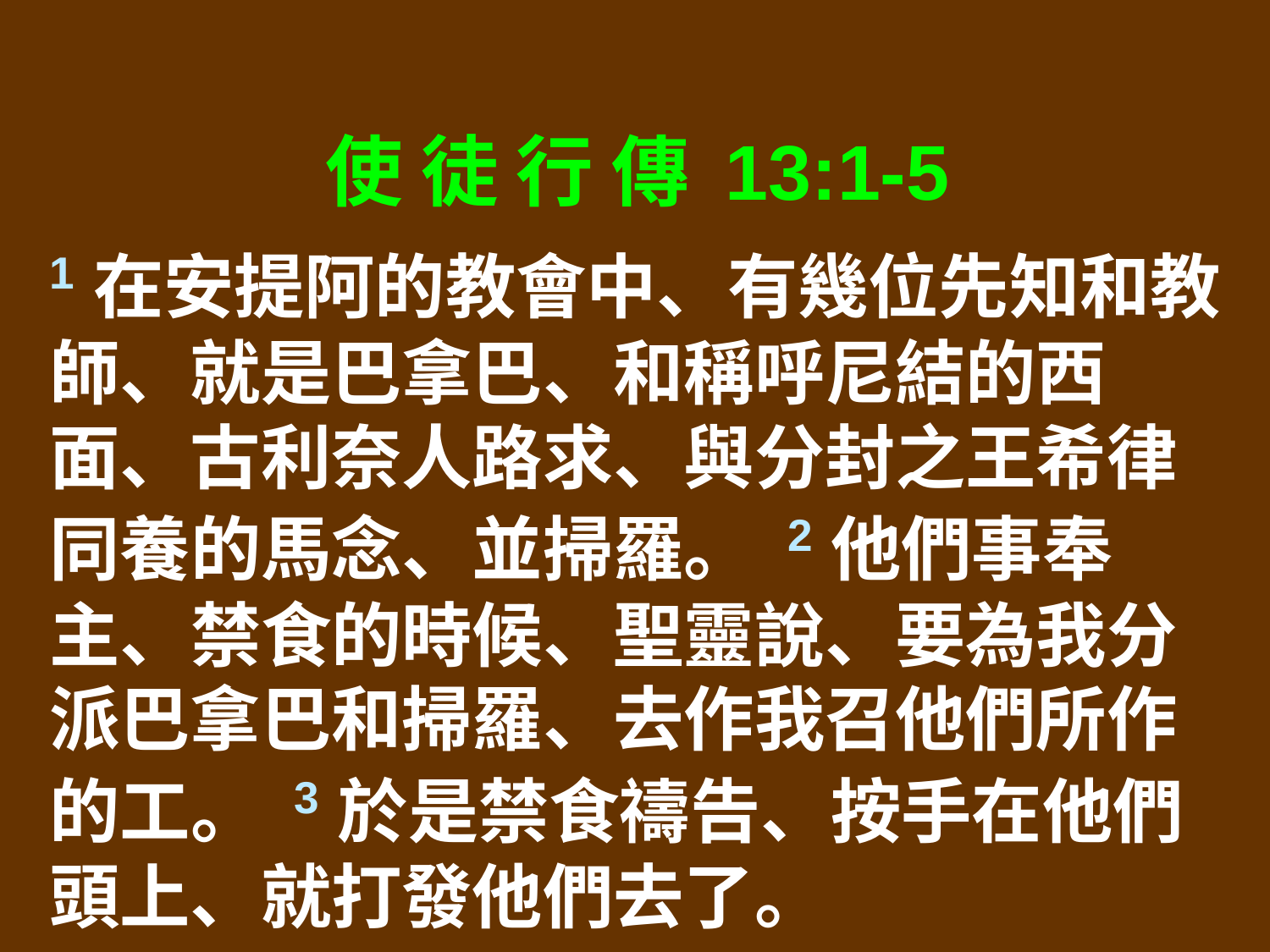

使 徒 行 傳 13:1-5
1在安提阿的教會中、有幾位先知和教師、就是巴拿巴、和稱呼尼結的西面、古利奈人路求、與分封之王希律同養的馬念、並掃羅。 2他們事奉主、禁食的時候、聖靈說、要為我分派巴拿巴和掃羅、去作我召他們所作的工。 3於是禁食禱告、按手在他們頭上、就打發他們去了。